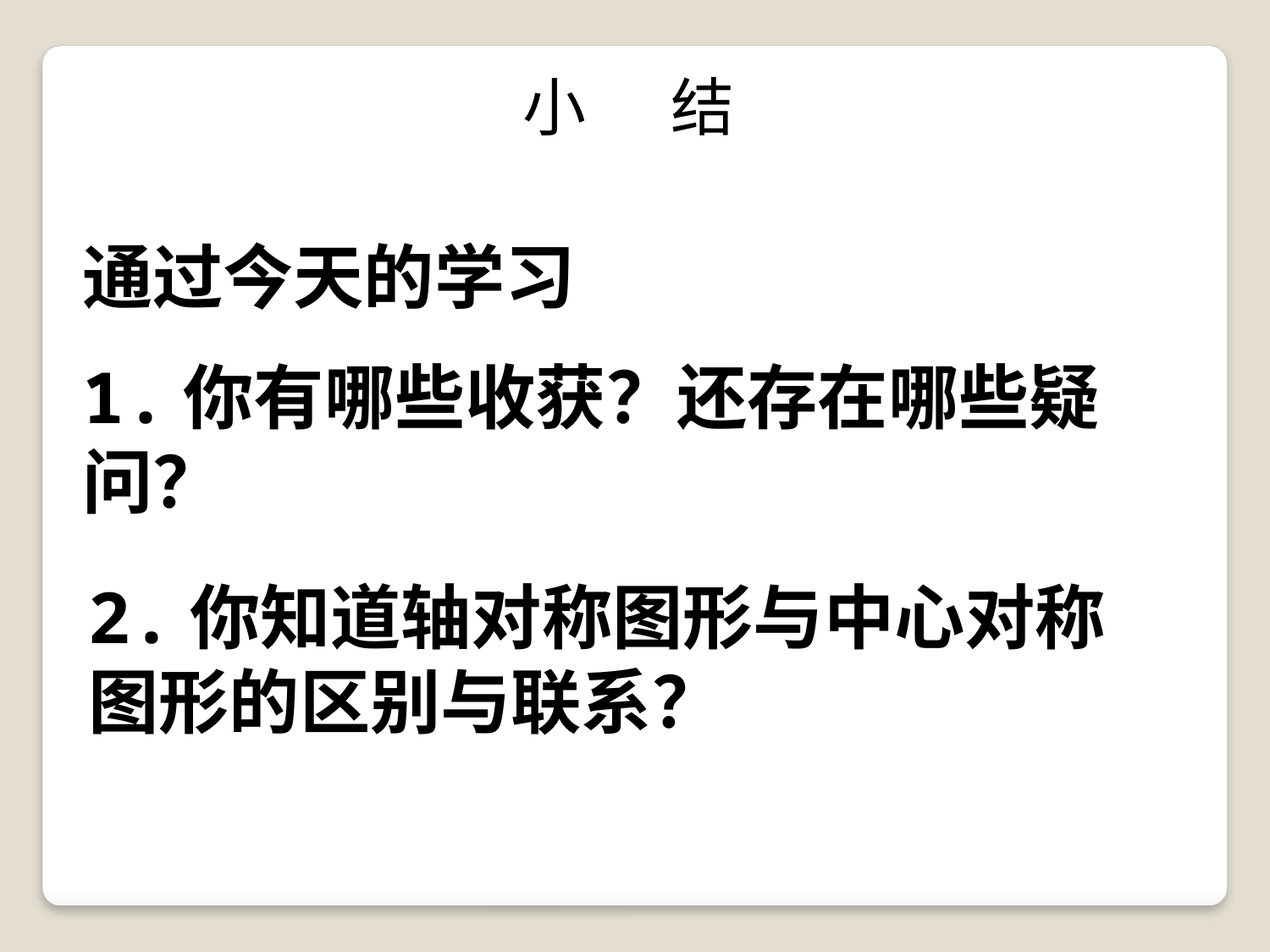

小      结
通过今天的学习
1.你有哪些收获？还存在哪些疑问？
2.你知道轴对称图形与中心对称图形的区别与联系？